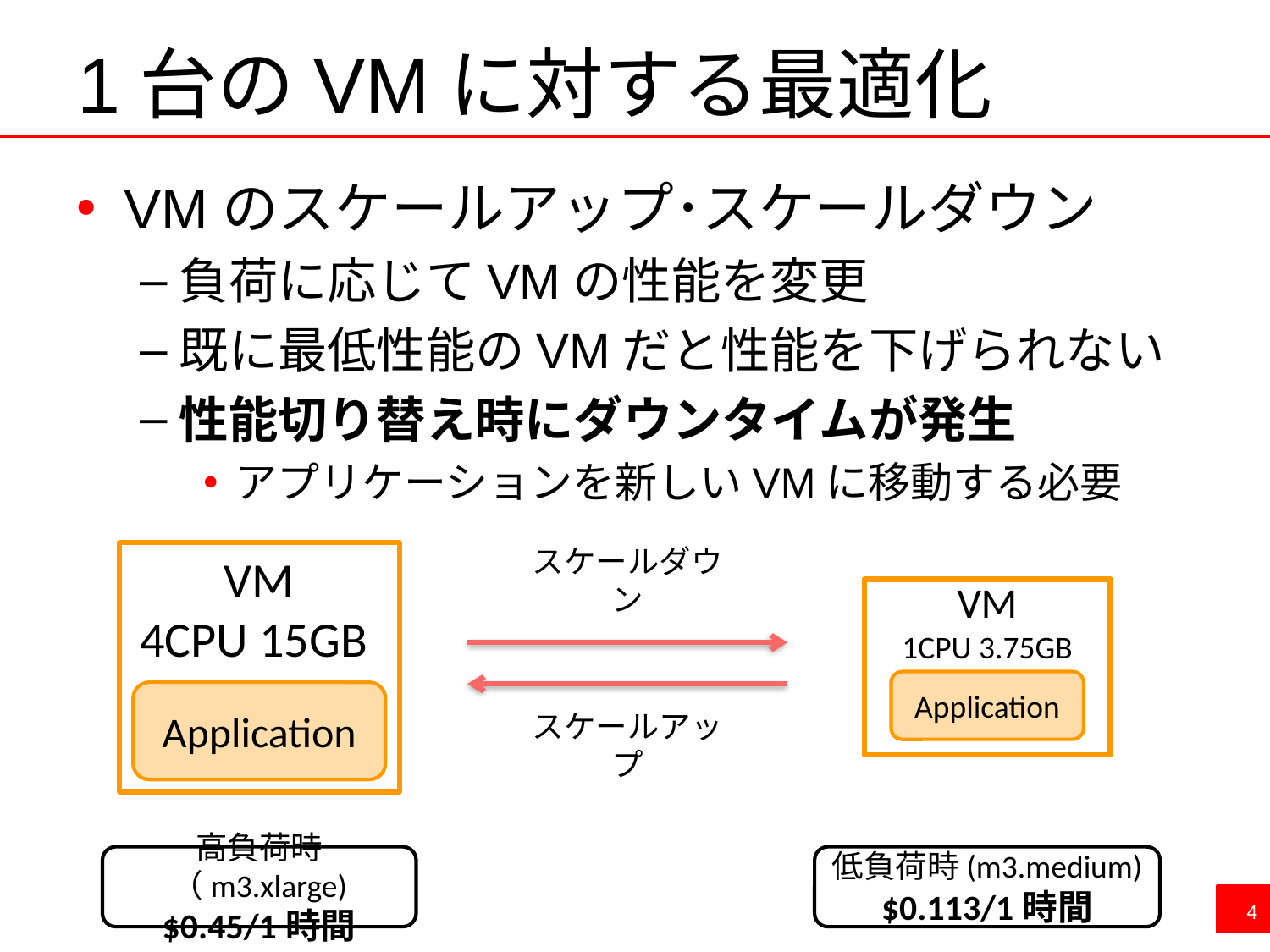

# 1台のVMに対する最適化
VMのスケールアップ･スケールダウン
負荷に応じてVMの性能を変更
既に最低性能のVMだと性能を下げられない
性能切り替え時にダウンタイムが発生
アプリケーションを新しいVMに移動する必要
VM
4CPU 15GB

Application
スケールダウン
VM
1CPU 3.75GB

Application
スケールアップ
高負荷時（m3.xlarge)
$0.45/1時間
低負荷時(m3.medium)
$0.113/1時間
4